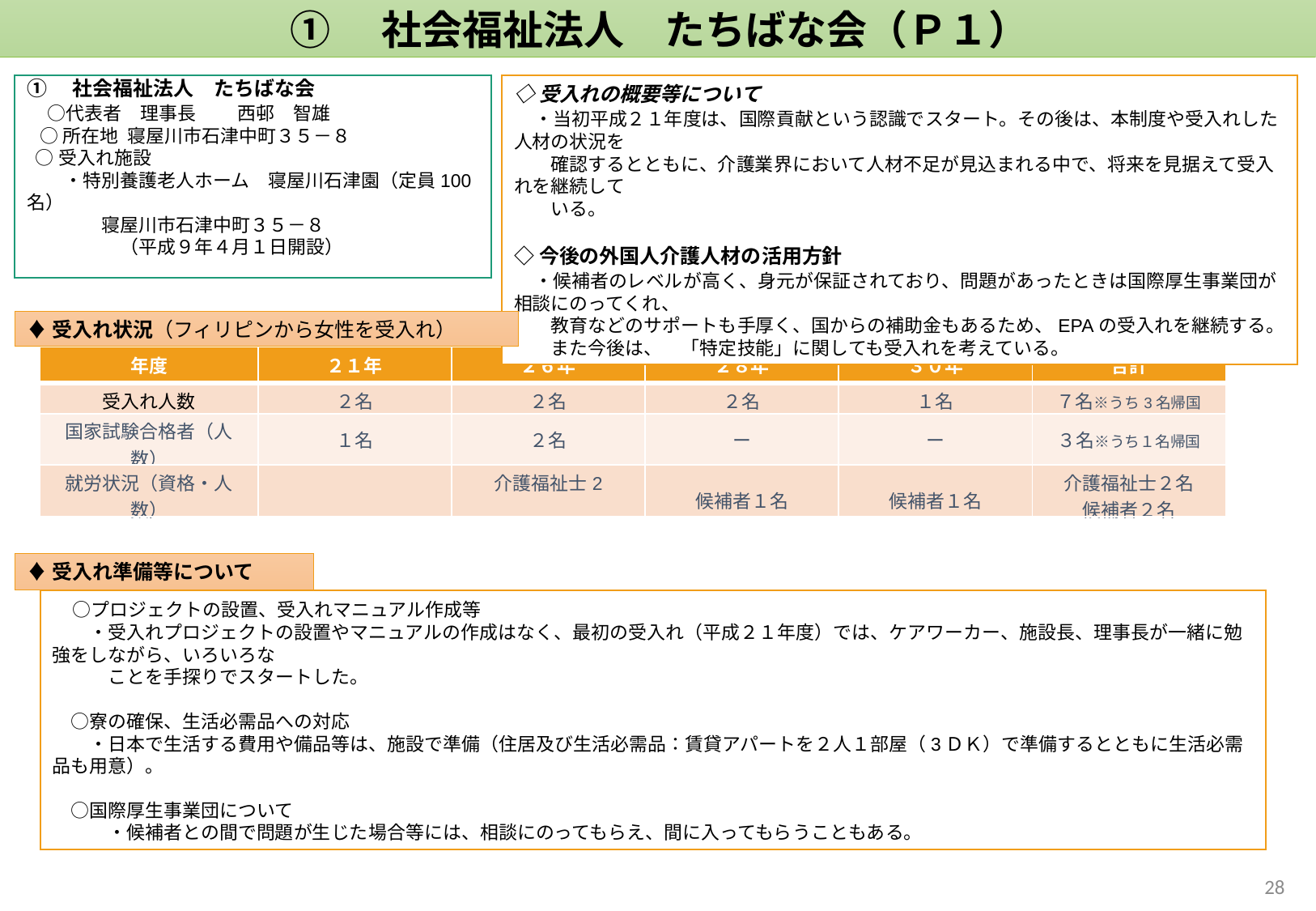

①　社会福祉法人　たちばな会（Ｐ１）

①　社会福祉法人　たちばな会
　○代表者　理事長 　　西邨　智雄
   ○所在地  寝屋川市石津中町３５－８
  ○受入れ施設
　　・特別養護老人ホーム　寝屋川石津園（定員100名）
　　　　寝屋川市石津中町３５－８
　　　　　（平成９年４月１日開設）

◇受入れの概要等について
　・当初平成２１年度は、国際貢献という認識でスタート。その後は、本制度や受入れした人材の状況を
　　確認するとともに、介護業界において人材不足が見込まれる中で、将来を見据えて受入れを継続して
　　いる。

◇今後の外国人介護人材の活用方針
　・候補者のレベルが高く、身元が保証されており、問題があったときは国際厚生事業団が相談にのってくれ、
　　教育などのサポートも手厚く、国からの補助金もあるため、EPAの受入れを継続する。
　　また今後は、　「特定技能」に関しても受入れを考えている。
♦受入れ状況（フィリピンから女性を受入れ）
| 年度 | ２１年 | ２６年 | ２８年 | ３０年 | 合計 |
| --- | --- | --- | --- | --- | --- |
| 受入れ人数 | ２名 | ２名 | ２名 | １名 | ７名※うち3名帰国 |
| 国家試験合格者（人数） | １名 | ２名 | ー | ー | ３名※うち１名帰国 |
| 就労状況（資格・人数） |  | 介護福祉士2 | 候補者１名 | 候補者１名 | 介護福祉士２名 候補者２名 |
♦受入れ準備等について
　○プロジェクトの設置、受入れマニュアル作成等
　　・受入れプロジェクトの設置やマニュアルの作成はなく、最初の受入れ（平成２１年度）では、ケアワーカー、施設長、理事長が一緒に勉強をしながら、いろいろな
　　　ことを手探りでスタートした。

　○寮の確保、生活必需品への対応
　　・日本で生活する費用や備品等は、施設で準備（住居及び生活必需品：賃貸アパートを２人１部屋（3ＤＫ）で準備するとともに生活必需品も用意）。

　○国際厚生事業団について
　　　・候補者との間で問題が生じた場合等には、相談にのってもらえ、間に入ってもらうこともある。
28